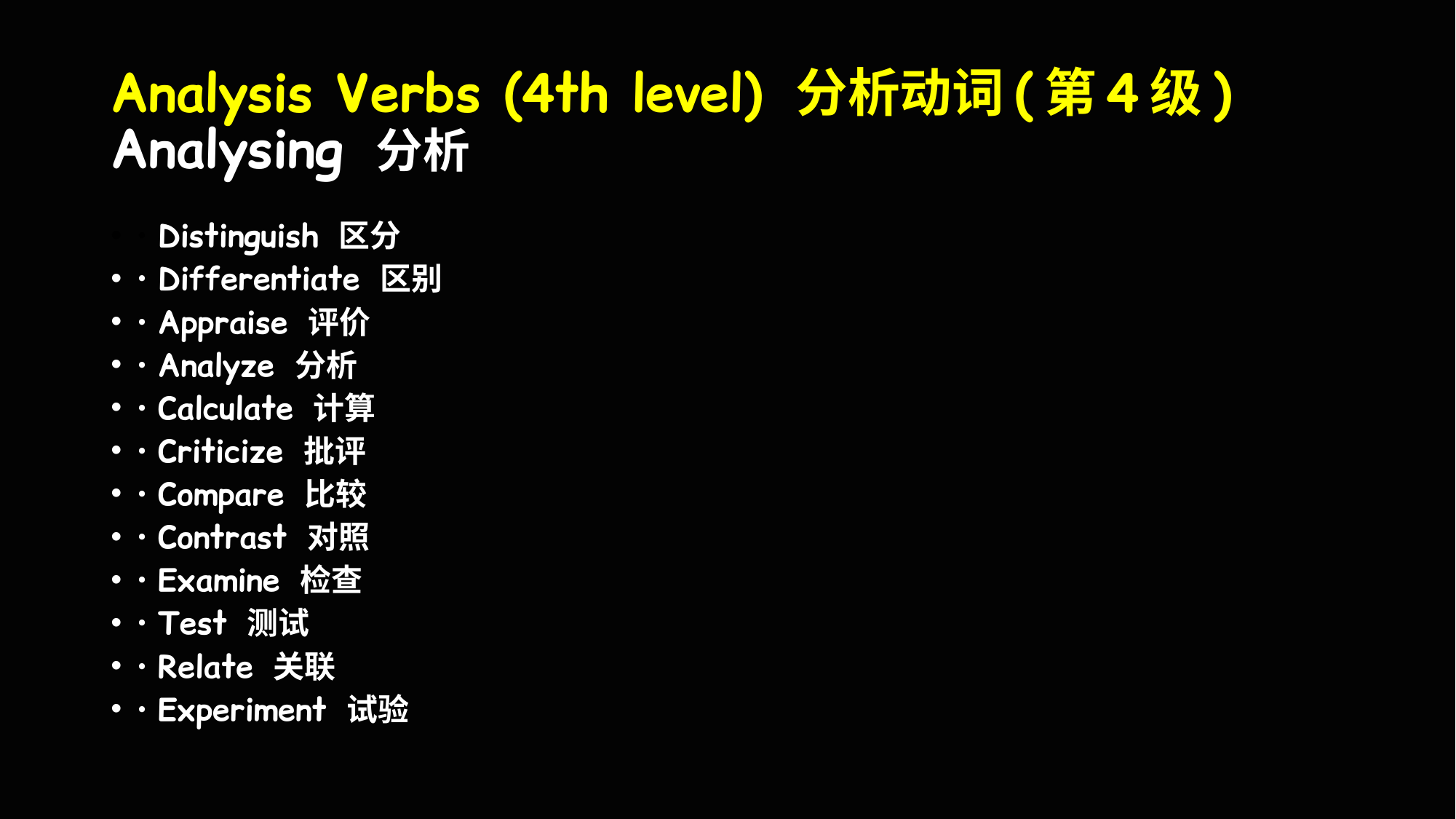

# Analysis Verbs (4th level) 分析动词(第4级) Analysing 分析
• Distinguish 区分
• Differentiate 区别
• Appraise 评价
• Analyze 分析
• Calculate 计算
• Criticize 批评
• Compare 比较
• Contrast 对照
• Examine 检查
• Test 测试
• Relate 关联
• Experiment 试验